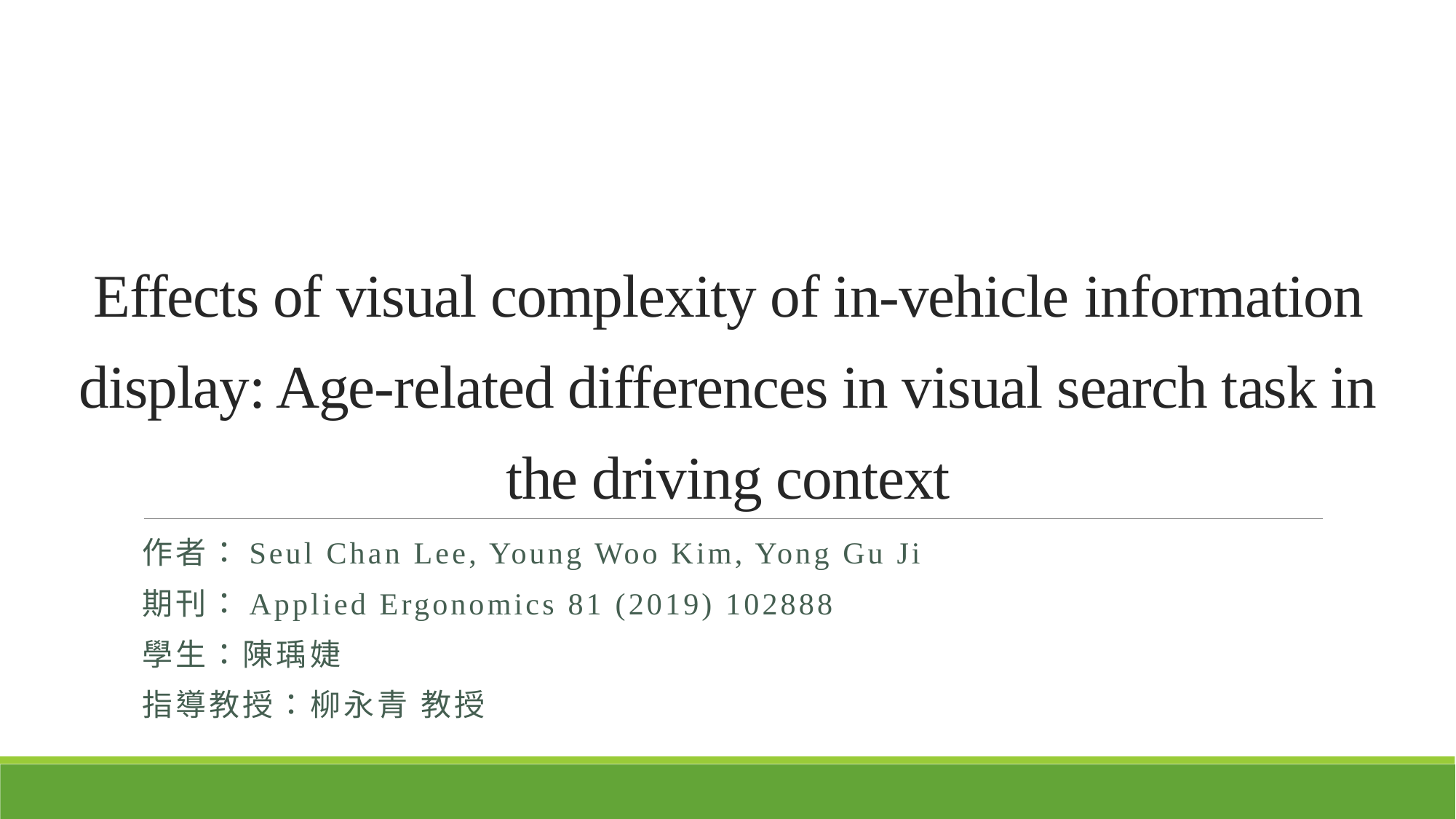

# Effects of visual complexity of in-vehicle information display: Age-related differences in visual search task in the driving context
作者：Seul Chan Lee, Young Woo Kim, Yong Gu Ji
期刊：Applied Ergonomics 81 (2019) 102888
學生：陳瑀婕
指導教授：柳永青 教授